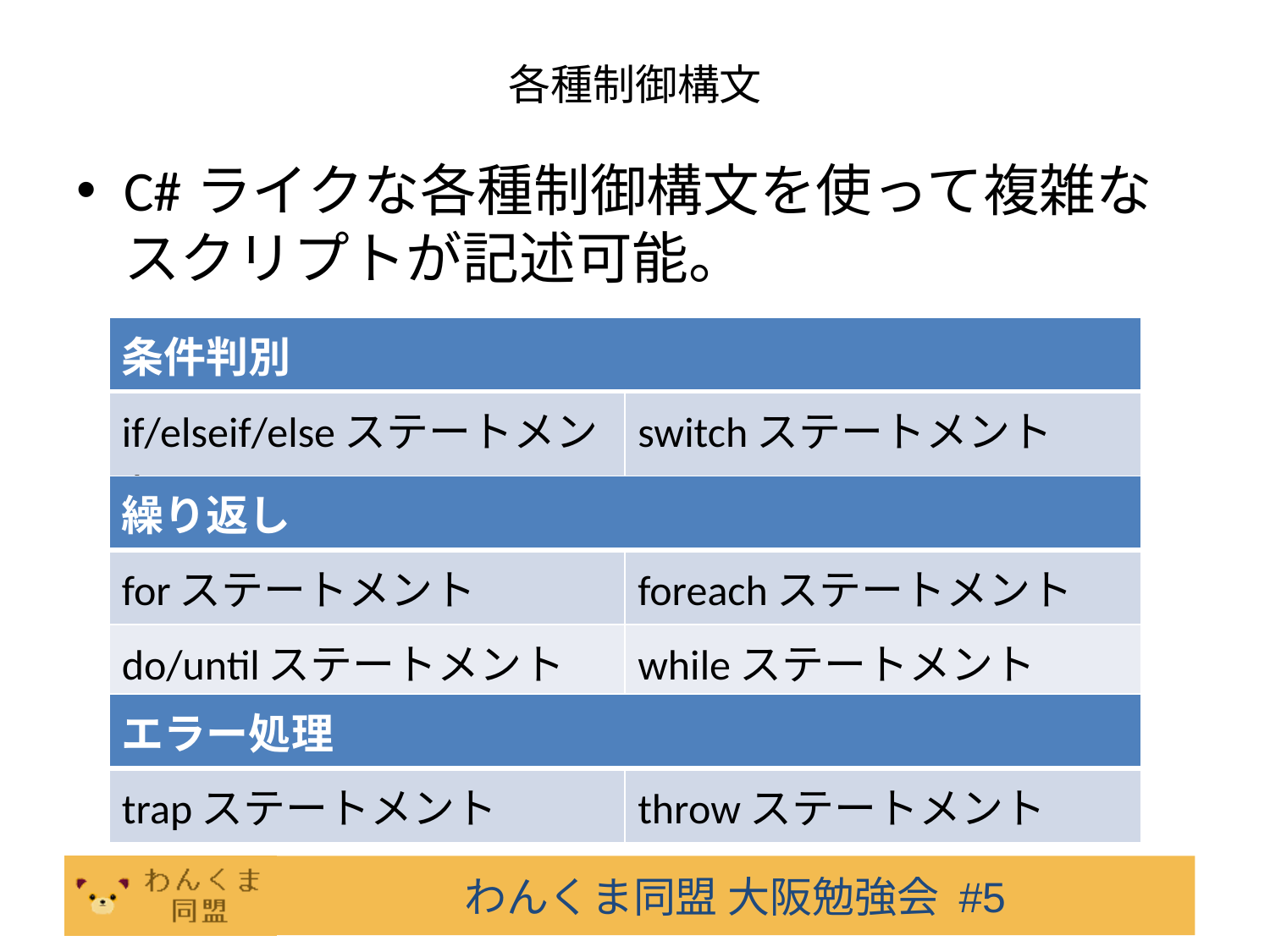

# 各種制御構文
C#ライクな各種制御構文を使って複雑なスクリプトが記述可能。
| 条件判別 |  |
| --- | --- |
| if/elseif/elseステートメント | switchステートメント |
| 繰り返し |  |
| --- | --- |
| forステートメント | foreachステートメント |
| do/untilステートメント | whileステートメント |
| エラー処理 |  |
| --- | --- |
| trapステートメント | throwステートメント |